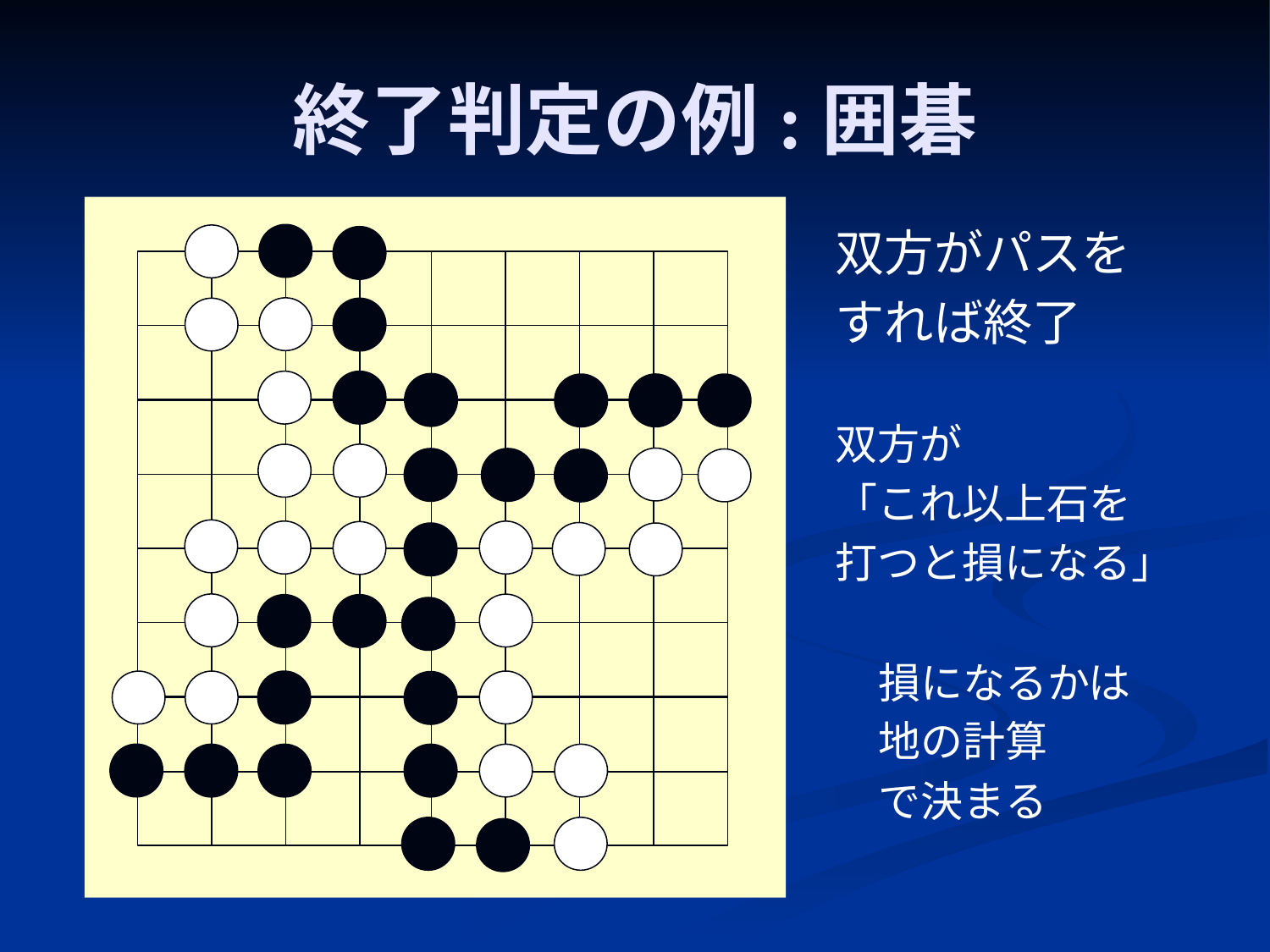

# 終了判定の例:囲碁

双方がパスを
すれば終了
双方が
「これ以上石を
打つと損になる」
損になるかは
地の計算
で決まる